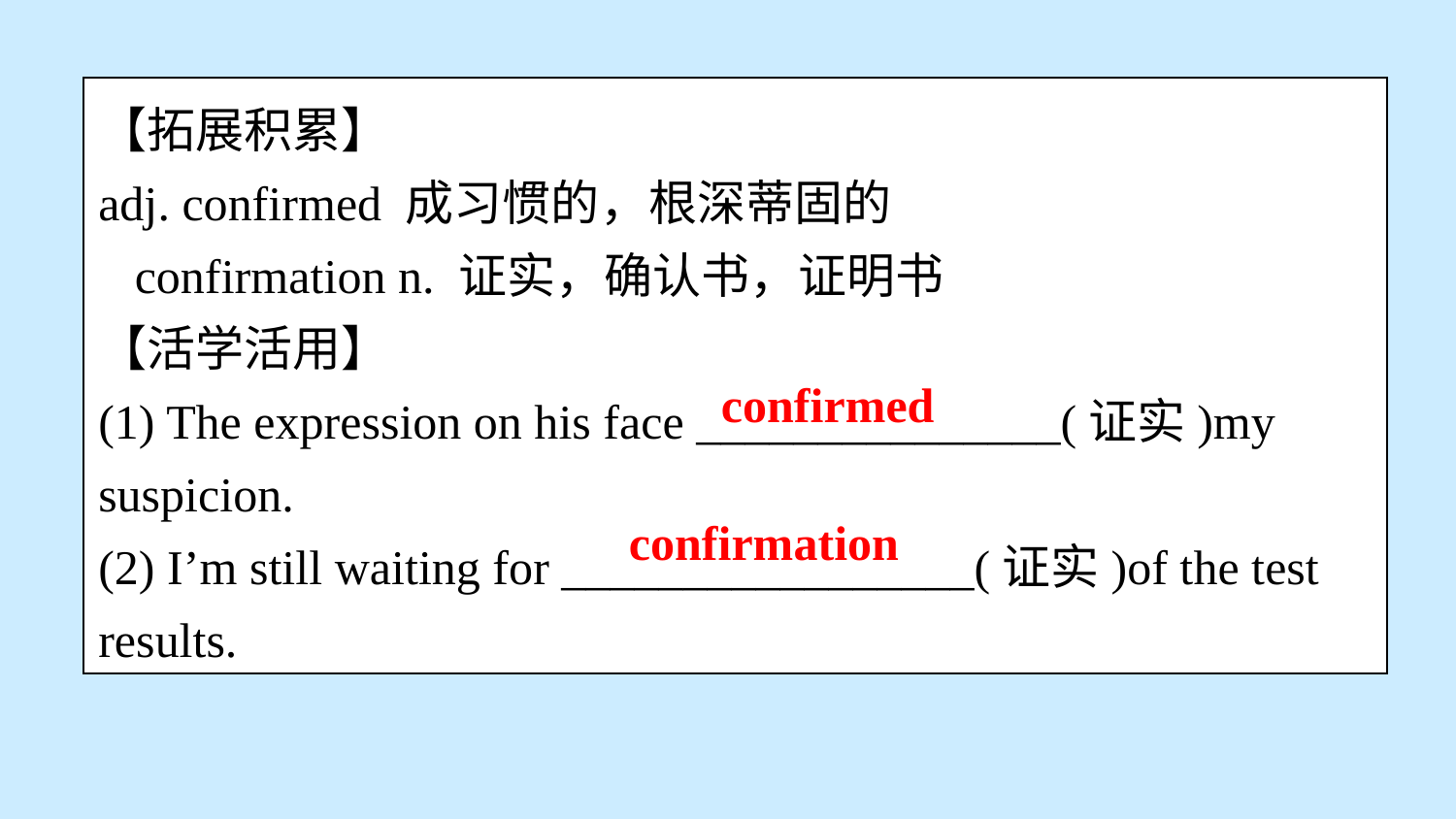

【拓展积累】
adj. confirmed 成习惯的，根深蒂固的
   confirmation n. 证实，确认书，证明书
【活学活用】
(1) The expression on his face _______________(证实)my suspicion.
(2) I’m still waiting for _________________(证实)of the test results.
confirmed
confirmation